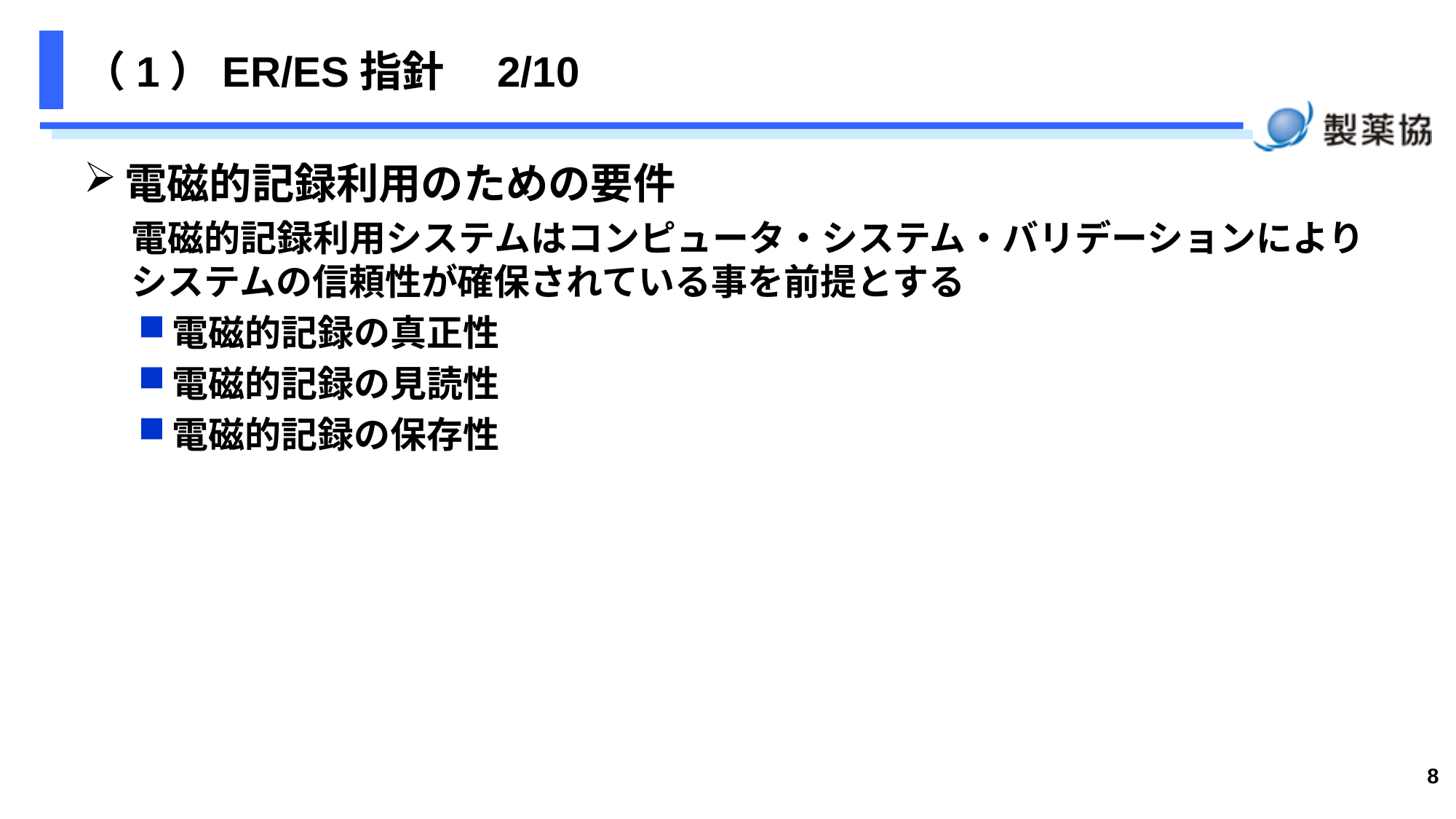

# （1）ER/ES指針　2/10
電磁的記録利用のための要件
電磁的記録利用システムはコンピュータ・システム・バリデーションによりシステムの信頼性が確保されている事を前提とする
電磁的記録の真正性
電磁的記録の見読性
電磁的記録の保存性

8